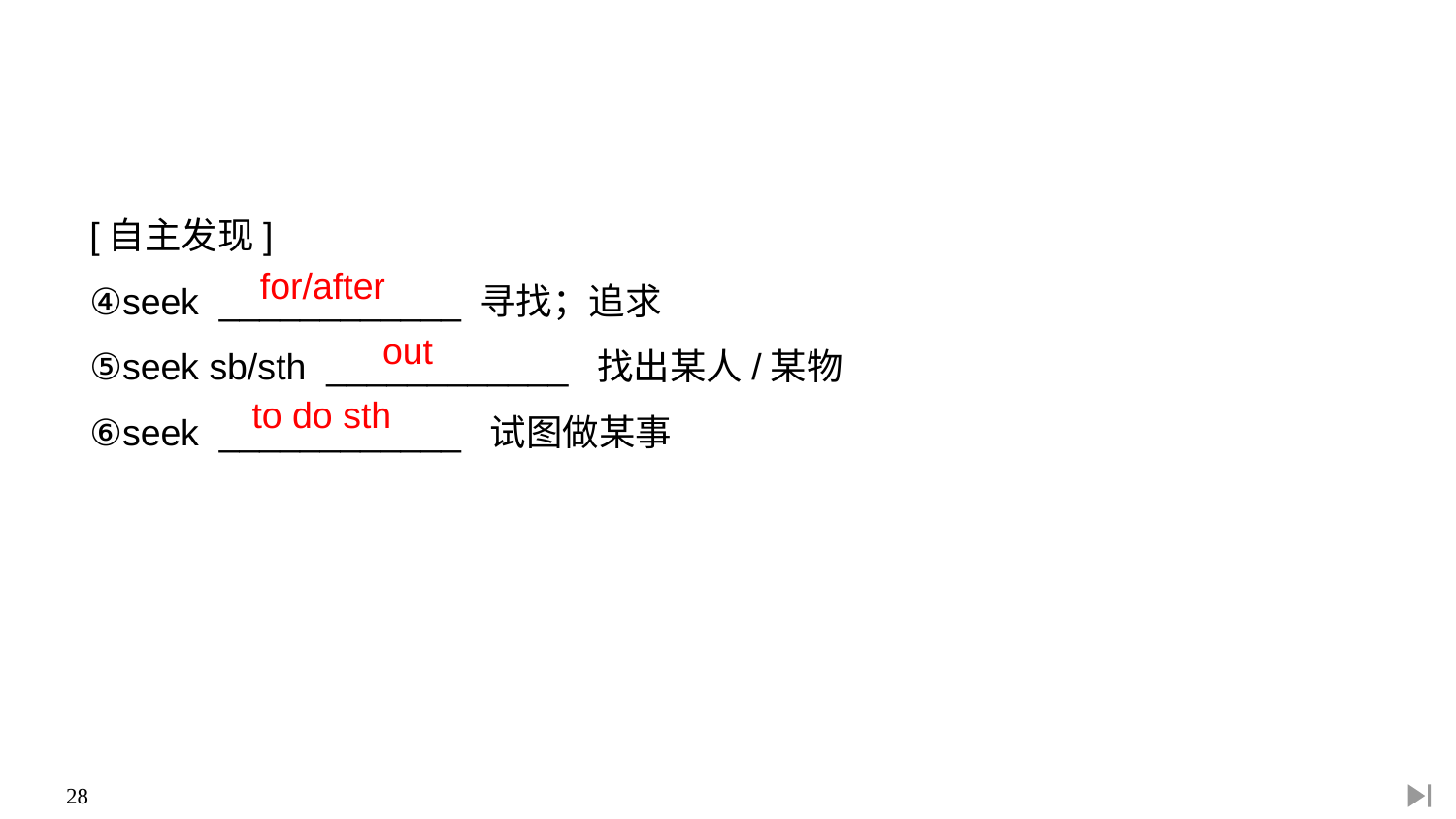

[自主发现]
④seek  ____________ 寻找；追求
⑤seek sb/sth  ____________  找出某人/某物
⑥seek  ____________  试图做某事
for/after
out
to do sth